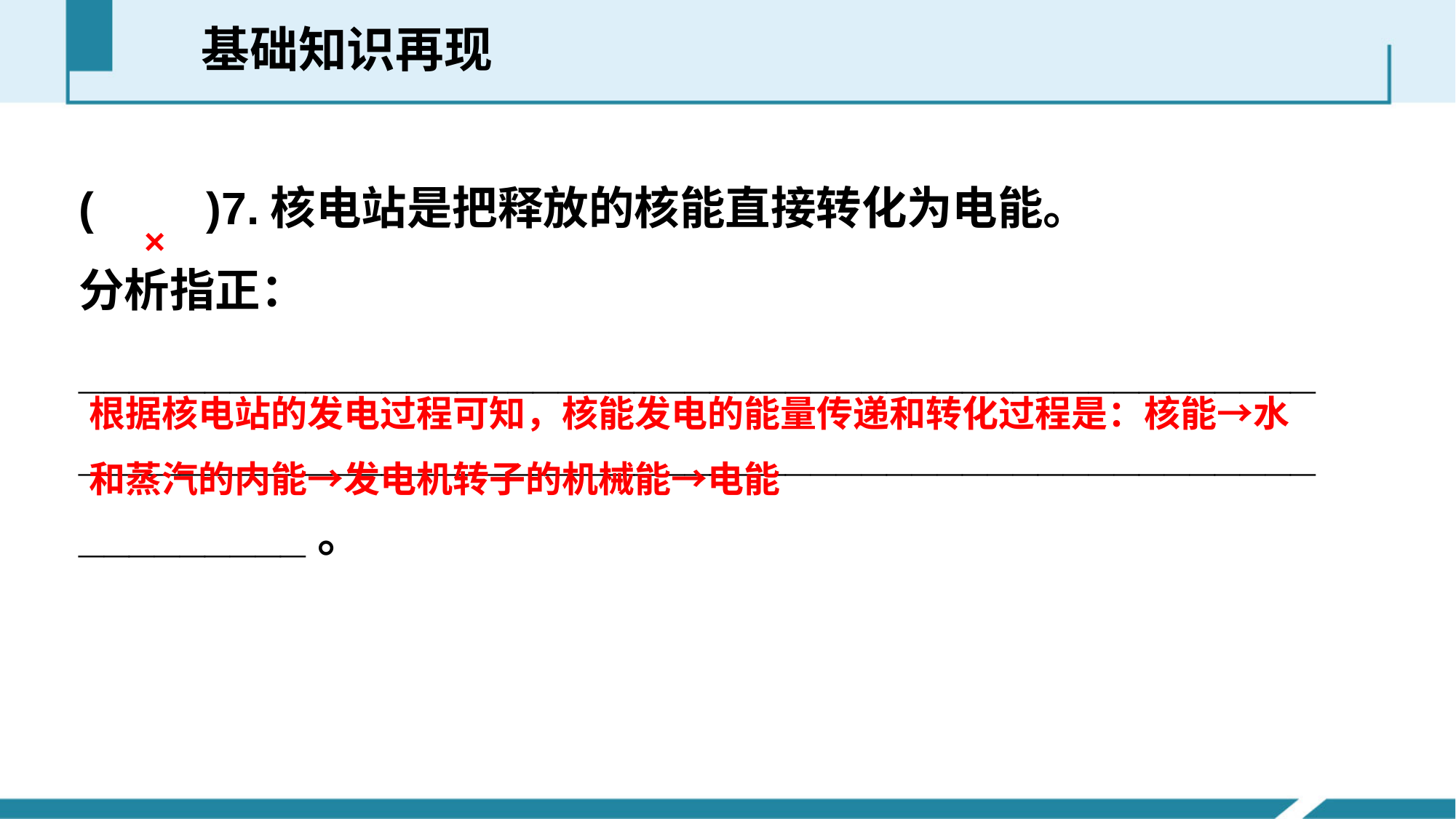

基础知识再现
(　　)7.核电站是把释放的核能直接转化为电能。
分析指正：___________________________________________________________________________________________________________。
×
根据核电站的发电过程可知，核能发电的能量传递和转化过程是：核能→水和蒸汽的内能→发电机转子的机械能→电能